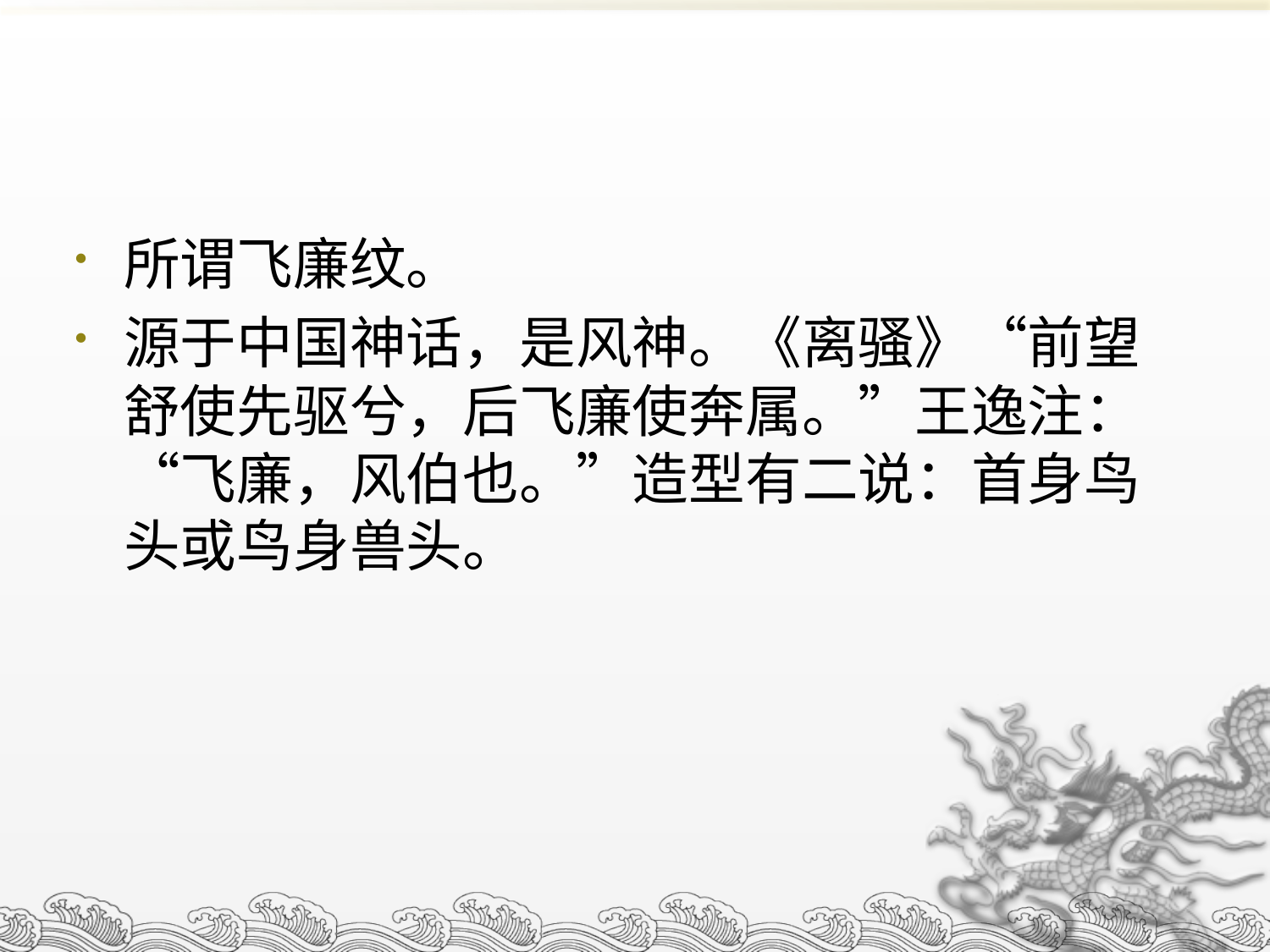

#
所谓飞廉纹。
源于中国神话，是风神。《离骚》“前望舒使先驱兮，后飞廉使奔属。”王逸注：“飞廉，风伯也。”造型有二说：首身鸟头或鸟身兽头。